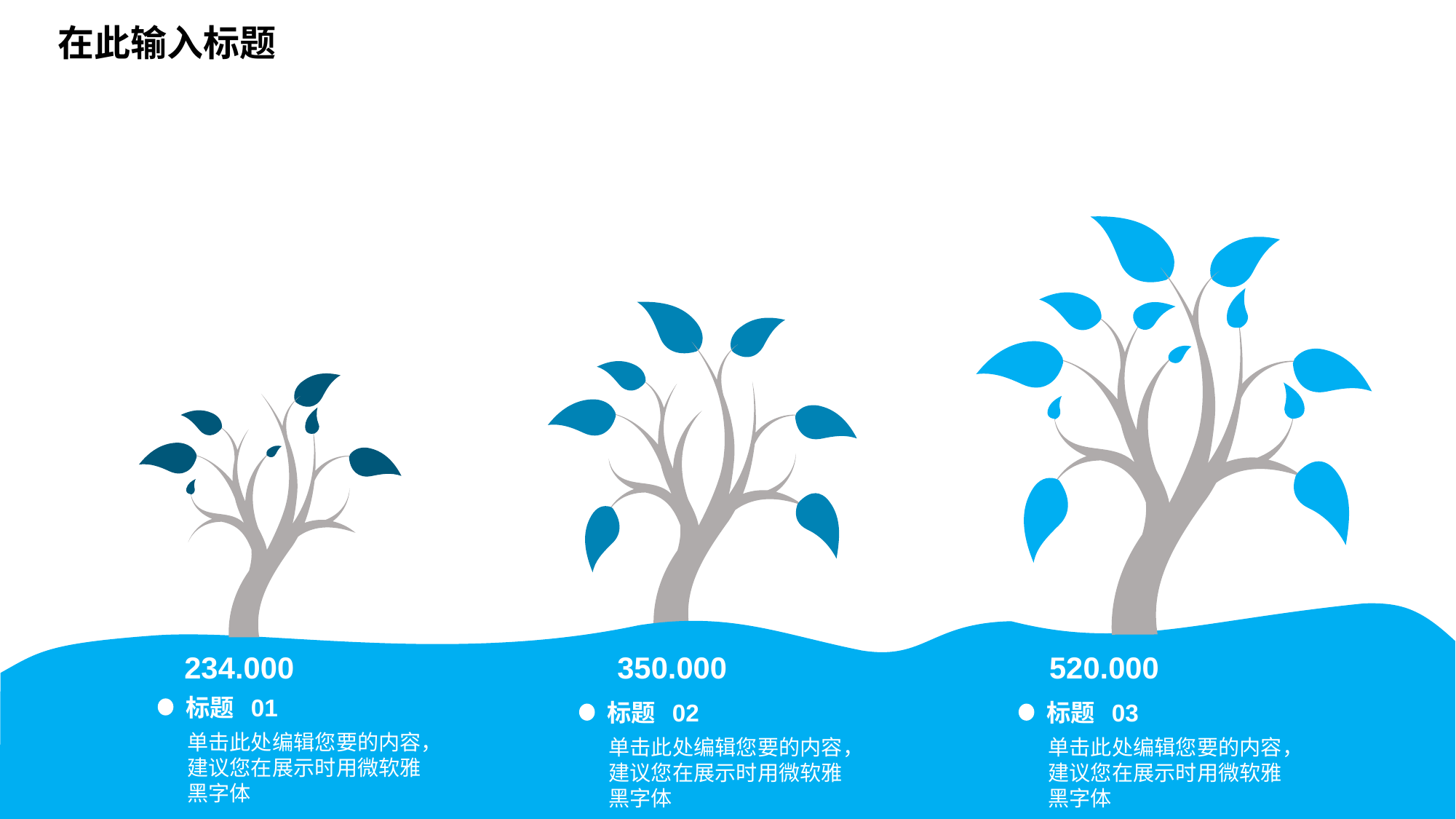

在此输入标题

234.000
350.000
520.000
标题  01

单击此处编辑您要的内容，建议您在展示时用微软雅黑字体

标题  02

单击此处编辑您要的内容，建议您在展示时用微软雅黑字体

标题  03

单击此处编辑您要的内容，建议您在展示时用微软雅黑字体